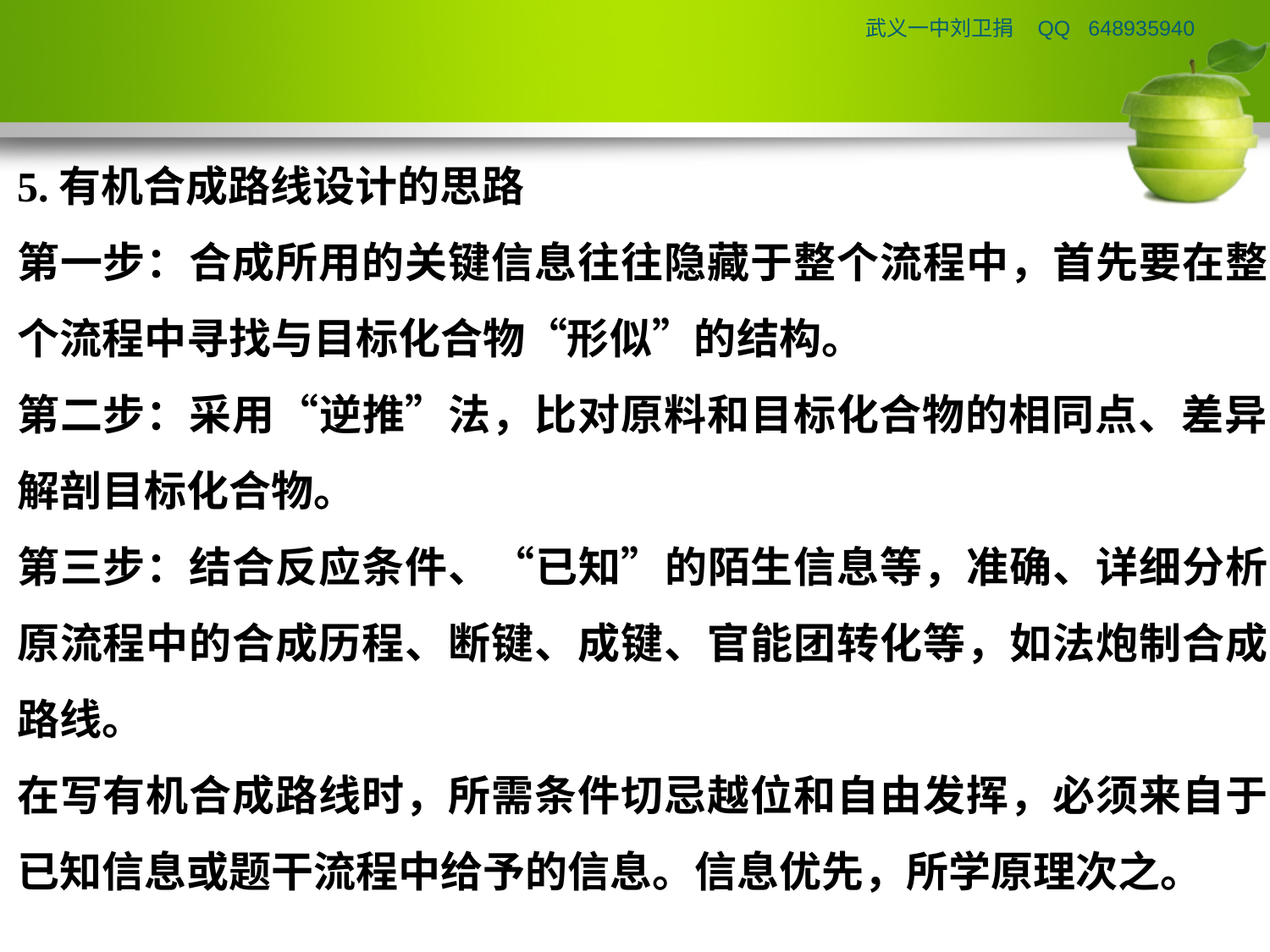

5.有机合成路线设计的思路
第一步：合成所用的关键信息往往隐藏于整个流程中，首先要在整个流程中寻找与目标化合物“形似”的结构。
第二步：采用“逆推”法，比对原料和目标化合物的相同点、差异，解剖目标化合物。
第三步：结合反应条件、“已知”的陌生信息等，准确、详细分析原流程中的合成历程、断键、成键、官能团转化等，如法炮制合成路线。
在写有机合成路线时，所需条件切忌越位和自由发挥，必须来自于已知信息或题干流程中给予的信息。信息优先，所学原理次之。